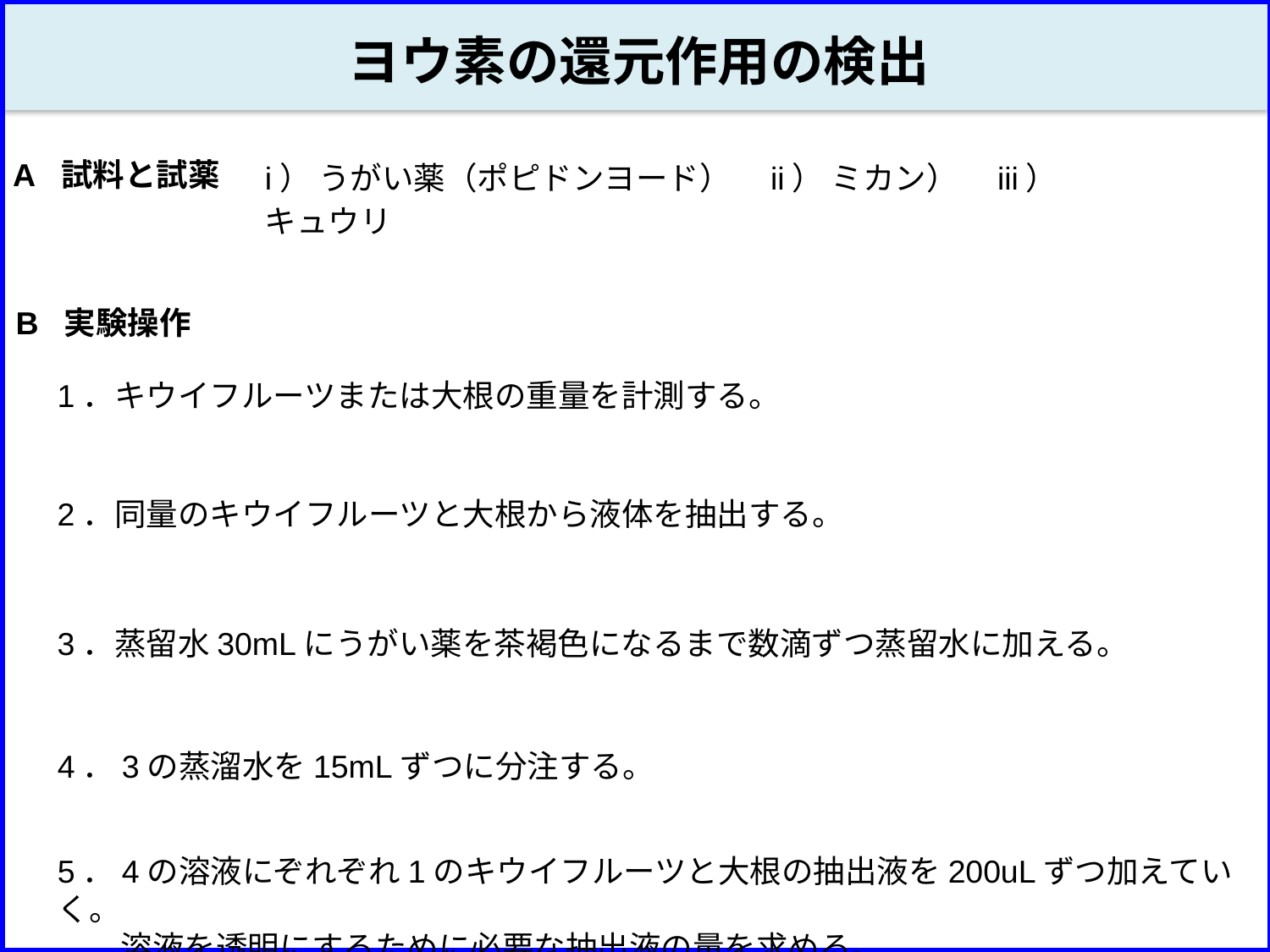

ヨウ素の還元作用の検出
i） うがい薬（ポピドンヨード）　ii） ミカン）　iii）キュウリ
A  試料と試薬
B  実験操作
1．キウイフルーツまたは大根の重量を計測する。
2．同量のキウイフルーツと大根から液体を抽出する。
3．蒸留水30mLにうがい薬を茶褐色になるまで数滴ずつ蒸留水に加える。
4．3の蒸溜水を15mLずつに分注する。
5．4の溶液にぞれぞれ1のキウイフルーツと大根の抽出液を200uLずつ加えていく。
　　溶液を透明にするために必要な抽出液の量を求める。